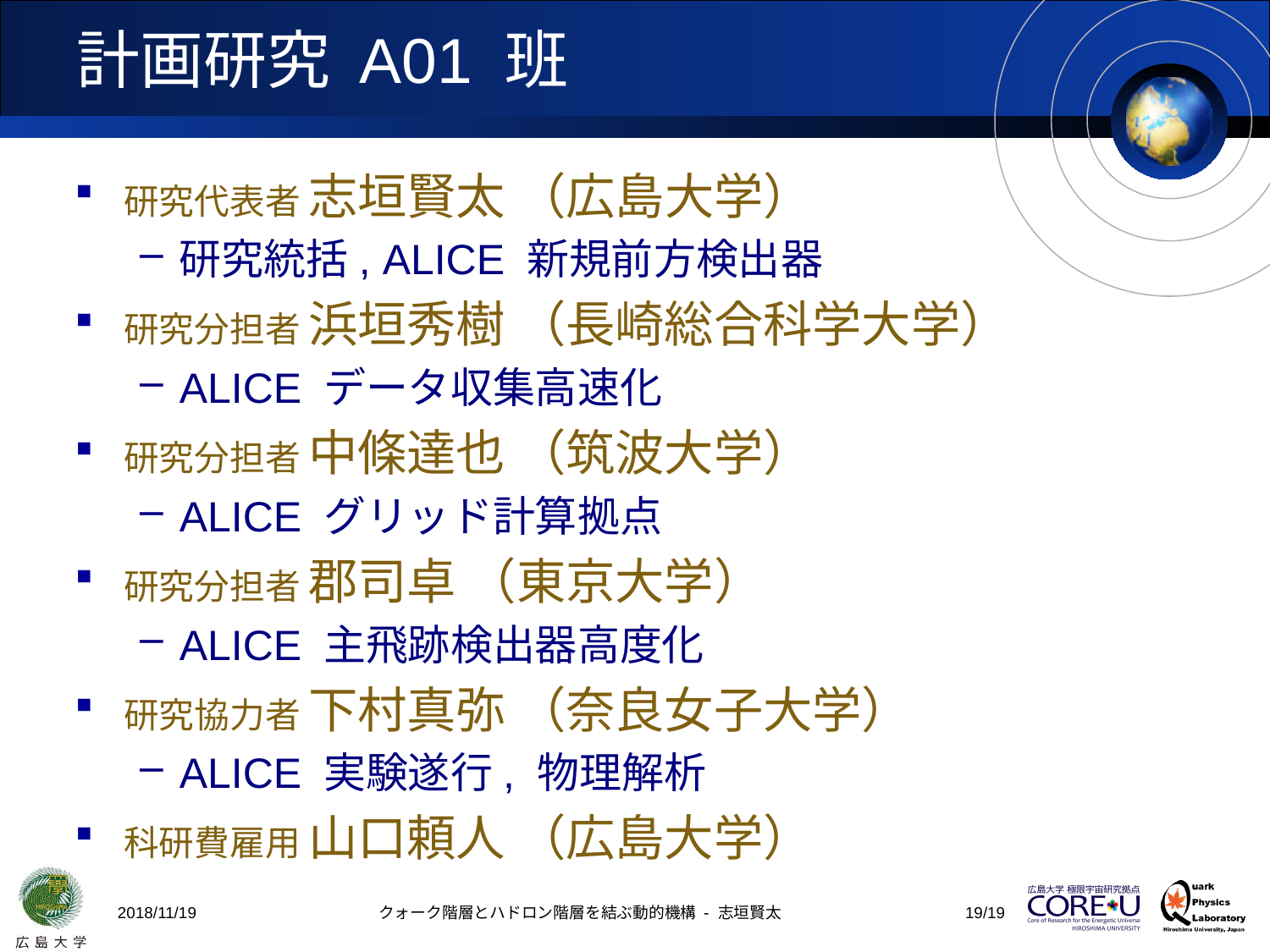

# 計画研究 A01 班
研究代表者 志垣賢太 （広島大学）
研究統括, ALICE 新規前方検出器
研究分担者 浜垣秀樹 （長崎総合科学大学）
ALICE データ収集高速化
研究分担者 中條達也 （筑波大学）
ALICE グリッド計算拠点
研究分担者 郡司卓 （東京大学）
ALICE 主飛跡検出器高度化
研究協力者 下村真弥 （奈良女子大学）
ALICE 実験遂行, 物理解析
科研費雇用 山口頼人 （広島大学）
2018/11/19
クォーク階層とハドロン階層を結ぶ動的機構 - 志垣賢太
19/19